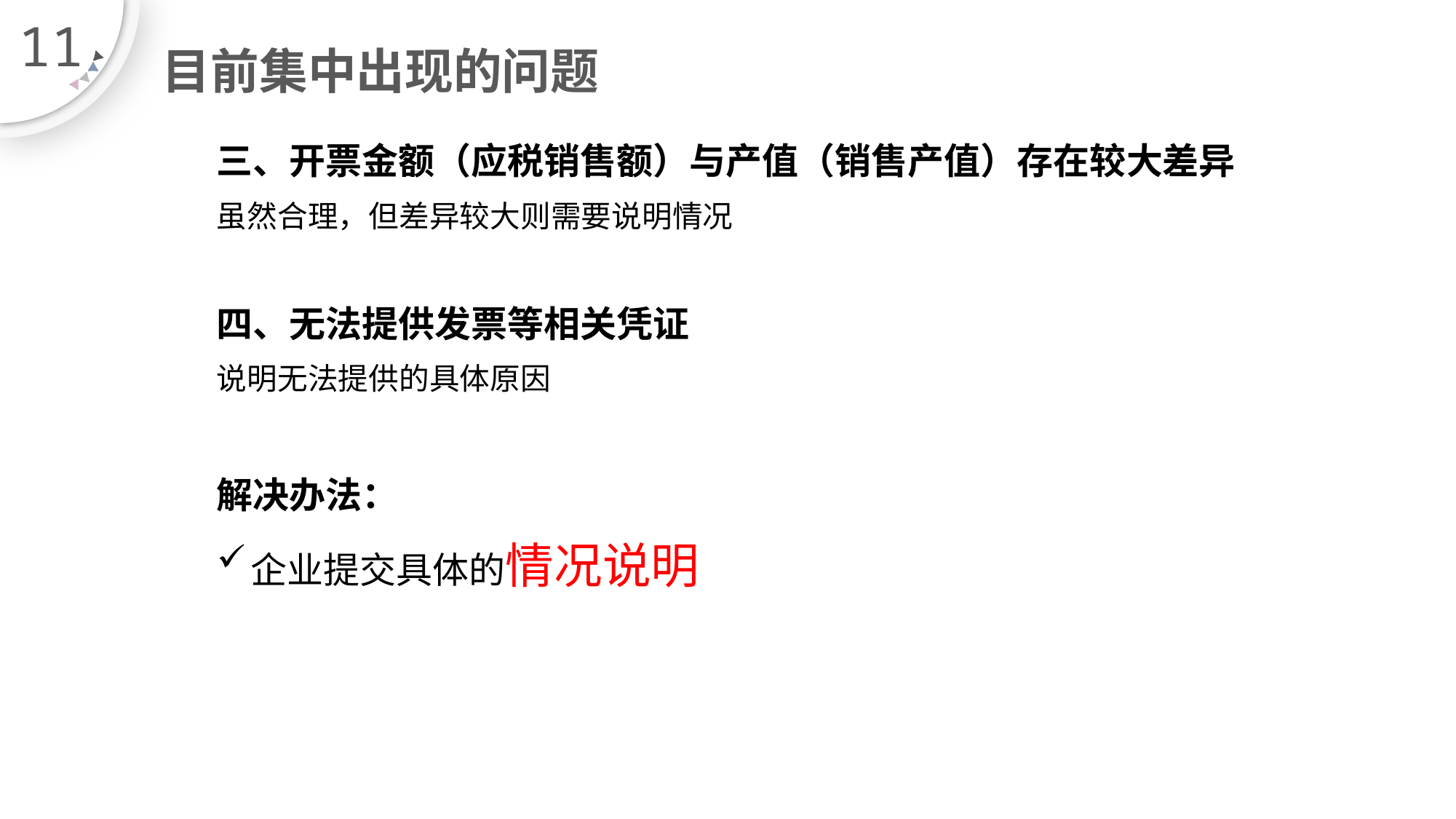

11
# 目前集中出现的问题
三、开票金额（应税销售额）与产值（销售产值）存在较大差异
虽然合理，但差异较大则需要说明情况

四、无法提供发票等相关凭证
说明无法提供的具体原因

解决办法：
企业提交具体的情况说明